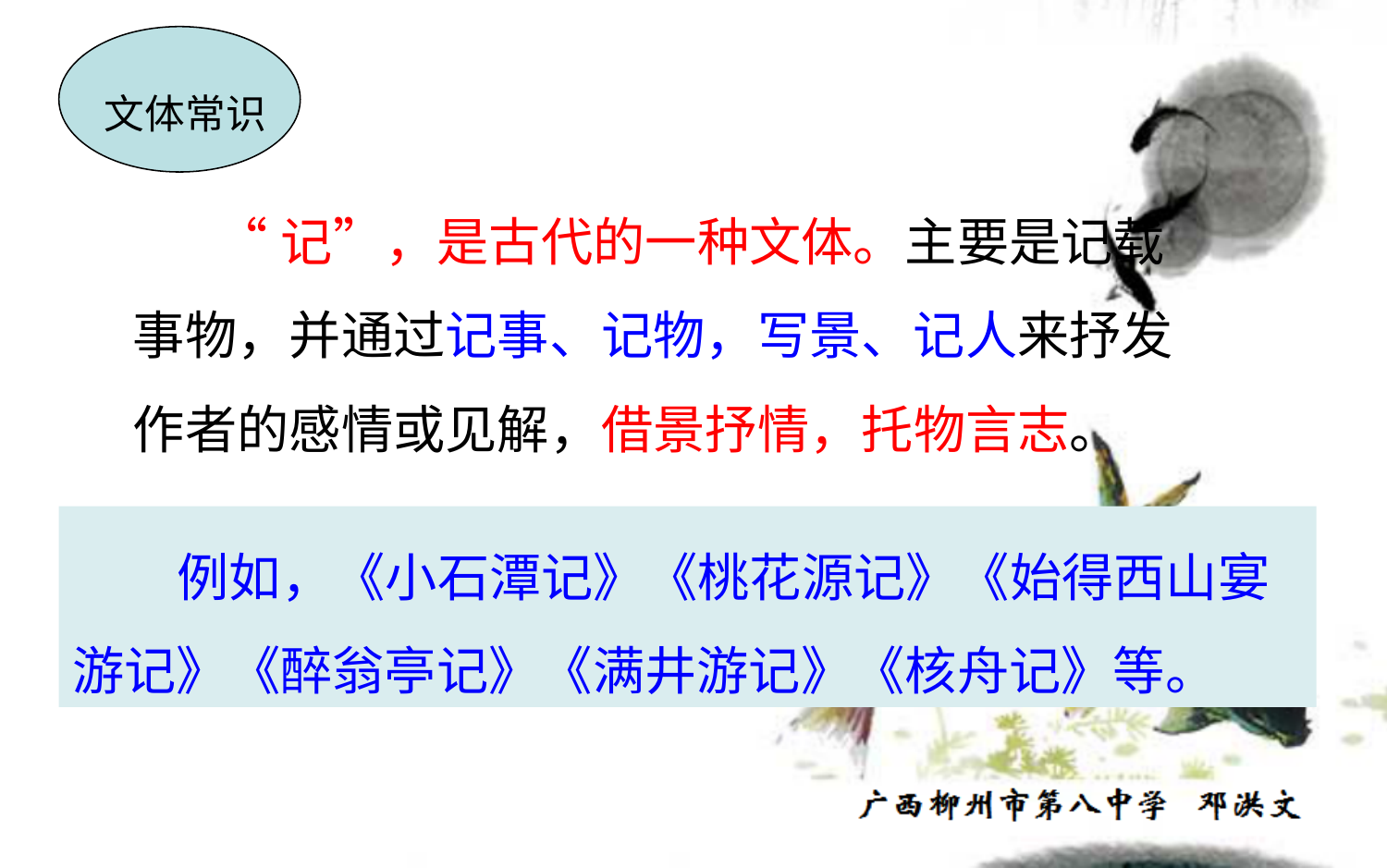

文体常识
        “记”，是古代的一种文体。主要是记载事物，并通过记事、记物，写景、记人来抒发作者的感情或见解，借景抒情，托物言志。
         例如，《小石潭记》《桃花源记》《始得西山宴游记》《醉翁亭记》《满井游记》《核舟记》等。